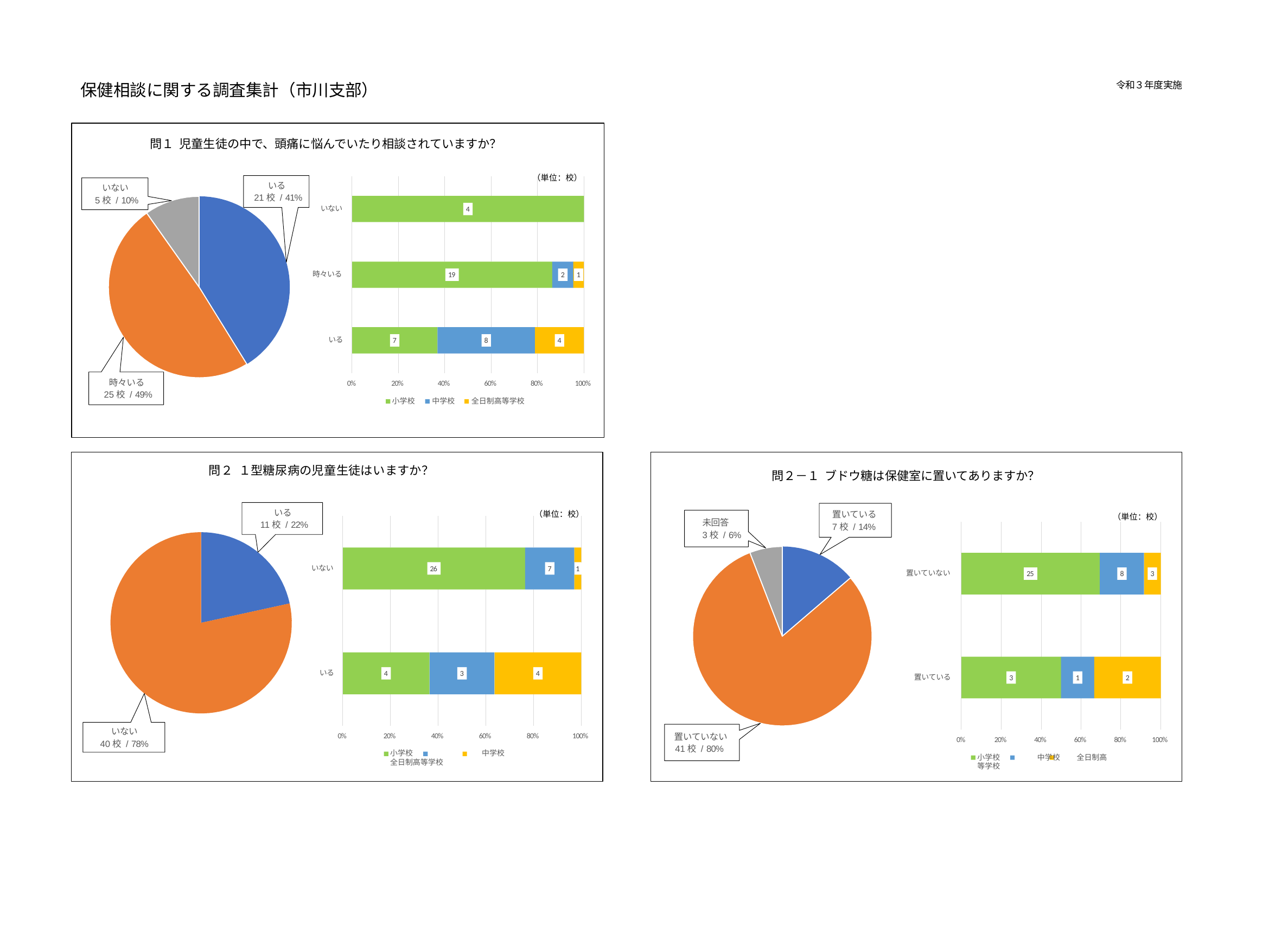

令和３年度実施
保健相談に関する調査集計（市川支部）

問１  児童生徒の中で、頭痛に悩んでいたり相談されていますか？
（単位：校）

いる
21校 / 41%

いない
5校 / 10%
いない
4

時々いる
19
2  1

いる
7
8
4

時々いる
25校 / 49%
0%
80%
100%
20%	40%	60%
小学校	中学校	全日制高等学校

問２  １型糖尿病の児童生徒はいますか？
問２－１  ブドウ糖は保健室に置いてありますか？

いる
11校 / 22%
置いている
7校 / 14%
（単位：校）
（単位：校）

未回答
3校 / 6%

いない
26
7
1

置いていない
25
8
3

いる
4
3
4

置いている
3
1
2

いない
40校 / 78%
置いていない
41校 / 80%
80%
100%
0%	20%	40%	60%
小学校	中学校	全日制高等学校
80%
100%
0%	20%	40%	60%
小学校	中学校	全日制高等学校